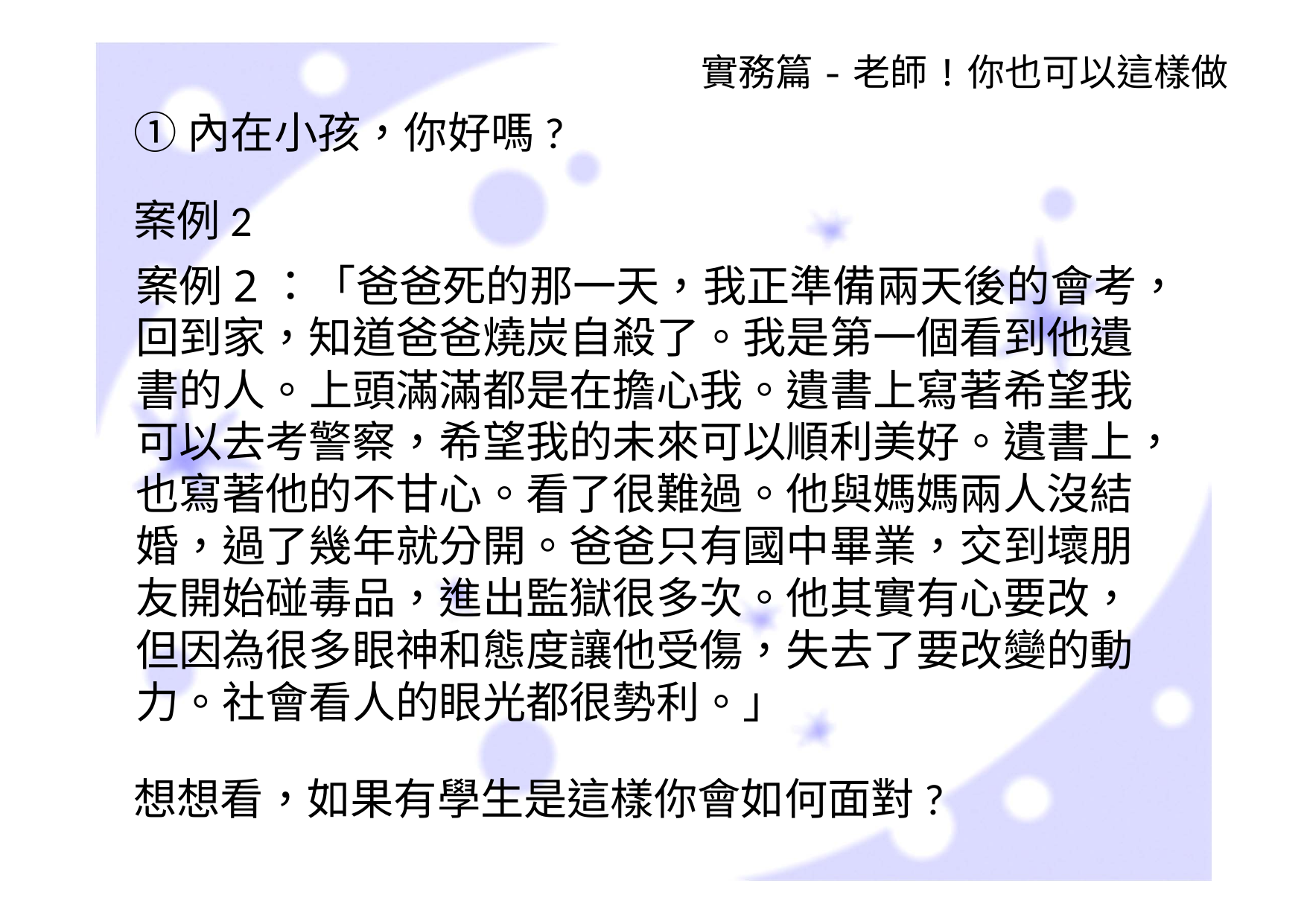

實務篇-老師!你也可以這樣做
①內在小孩，你好嗎?
案例2
案例2：「爸爸死的那一天，我正準備兩天後的會考，回到家，知道爸爸燒炭自殺了。我是第一個看到他遺書的人。上頭滿滿都是在擔心我。遺書上寫著希望我可以去考警察，希望我的未來可以順利美好。遺書上，也寫著他的不甘心。看了很難過。他與媽媽兩人沒結婚，過了幾年就分開。爸爸只有國中畢業，交到壞朋友開始碰毒品，進出監獄很多次。他其實有心要改，但因為很多眼神和態度讓他受傷，失去了要改變的動力。社會看人的眼光都很勢利。」
想想看，如果有學生是這樣你會如何面對?